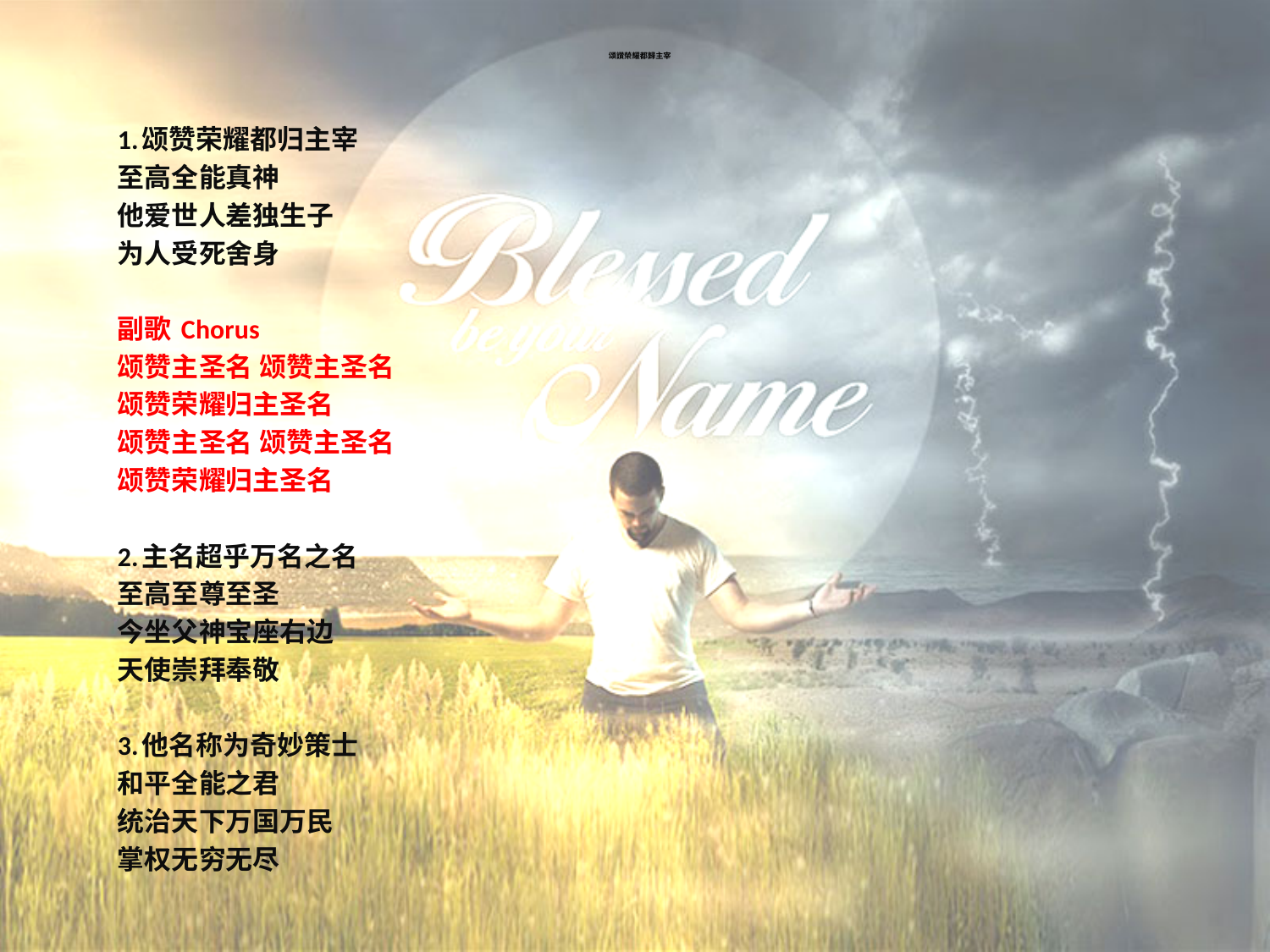

# 頌讚榮耀都歸主宰
1.颂赞荣耀都归主宰
至高全能真神
他爱世人差独生子
为人受死舍身

副歌 Chorus
颂赞主圣名 颂赞主圣名
颂赞荣耀归主圣名
颂赞主圣名 颂赞主圣名
颂赞荣耀归主圣名

2.主名超乎万名之名
至高至尊至圣
今坐父神宝座右边
天使崇拜奉敬

3.他名称为奇妙策士
和平全能之君
统治天下万国万民
掌权无穷无尽